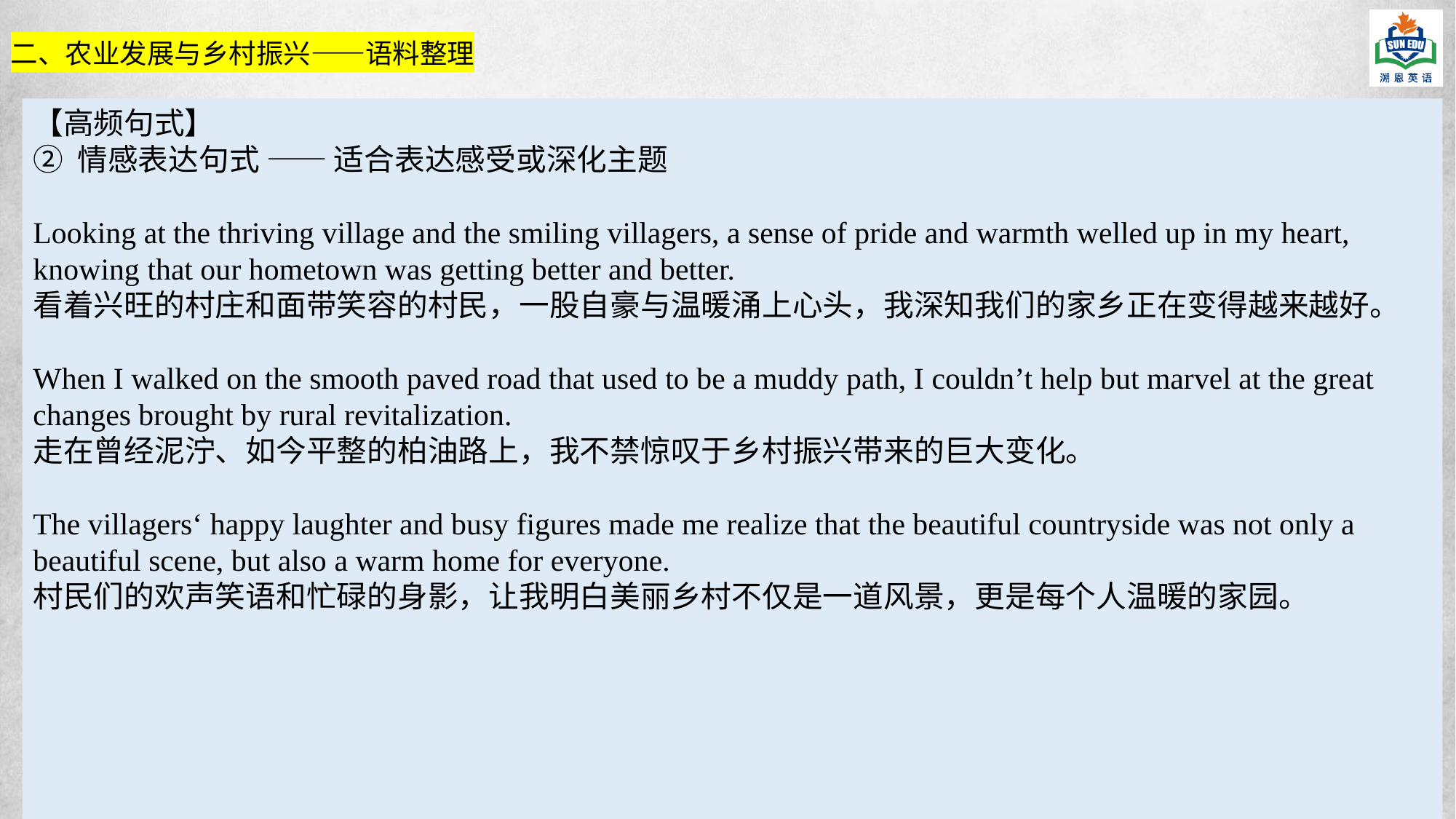

二、农业发展与乡村振兴——语料整理
【高频句式】
② 情感表达句式 —— 适合表达感受或深化主题

Looking at the thriving village and the smiling villagers, a sense of pride and warmth welled up in my heart, knowing that our hometown was getting better and better.
看着兴旺的村庄和面带笑容的村民，一股自豪与温暖涌上心头，我深知我们的家乡正在变得越来越好。

When I walked on the smooth paved road that used to be a muddy path, I couldn’t help but marvel at the great changes brought by rural revitalization.
走在曾经泥泞、如今平整的柏油路上，我不禁惊叹于乡村振兴带来的巨大变化。

The villagers‘ happy laughter and busy figures made me realize that the beautiful countryside was not only a beautiful scene, but also a warm home for everyone.
村民们的欢声笑语和忙碌的身影，让我明白美丽乡村不仅是一道风景，更是每个人温暖的家园。